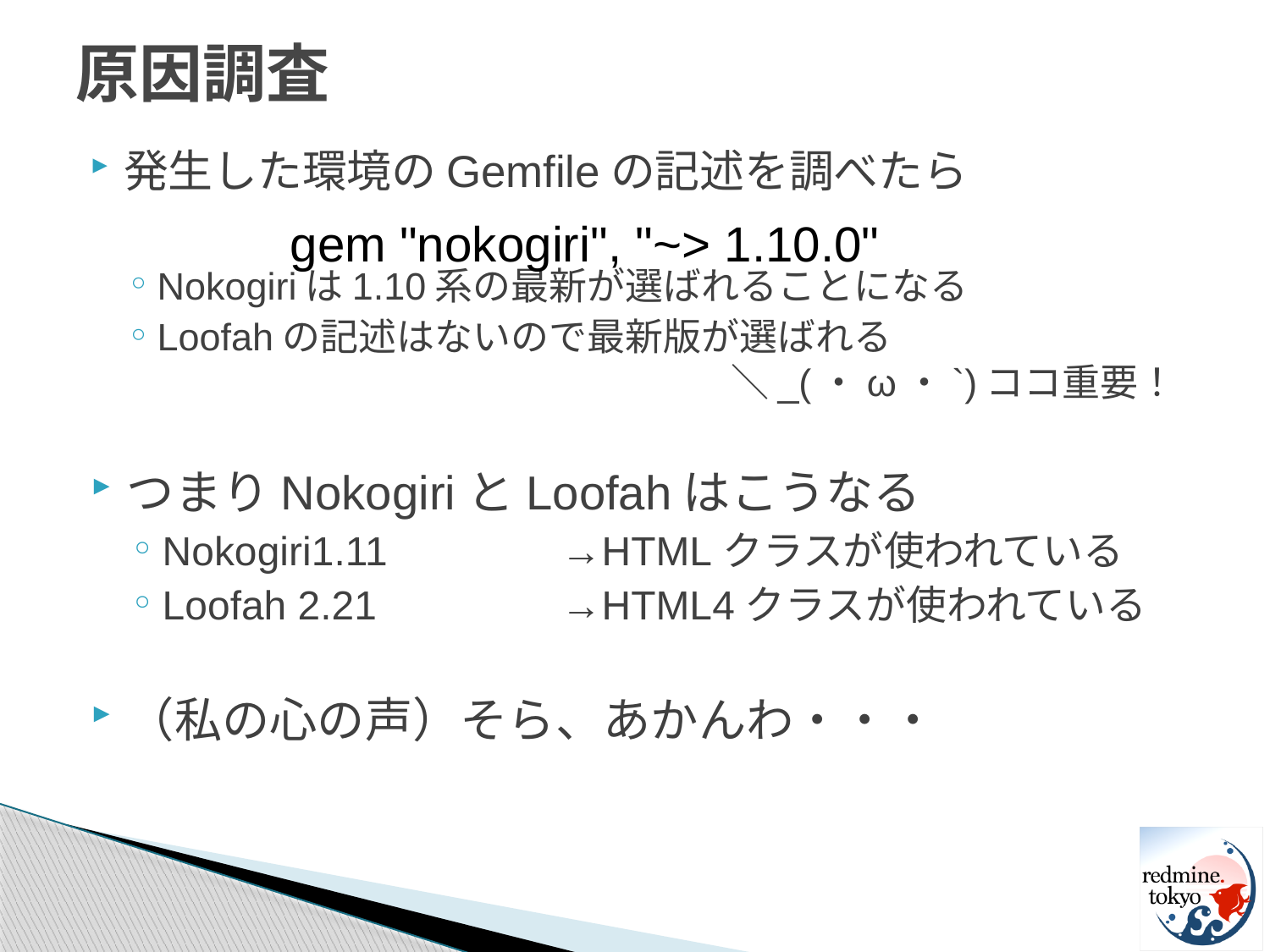

# 原因調査
発生した環境のGemfileの記述を調べたら

Nokogiriは1.10系の最新が選ばれることになる
Loofahの記述はないので最新版が選ばれる
	＼_(・ω・`)ココ重要！
gem "nokogiri", "~> 1.10.0"
つまりNokogiriとLoofahはこうなる
Nokogiri1.11  	→HTMLクラスが使われている
Loofah 2.21	→HTML4クラスが使われている

（私の心の声）そら、あかんわ・・・